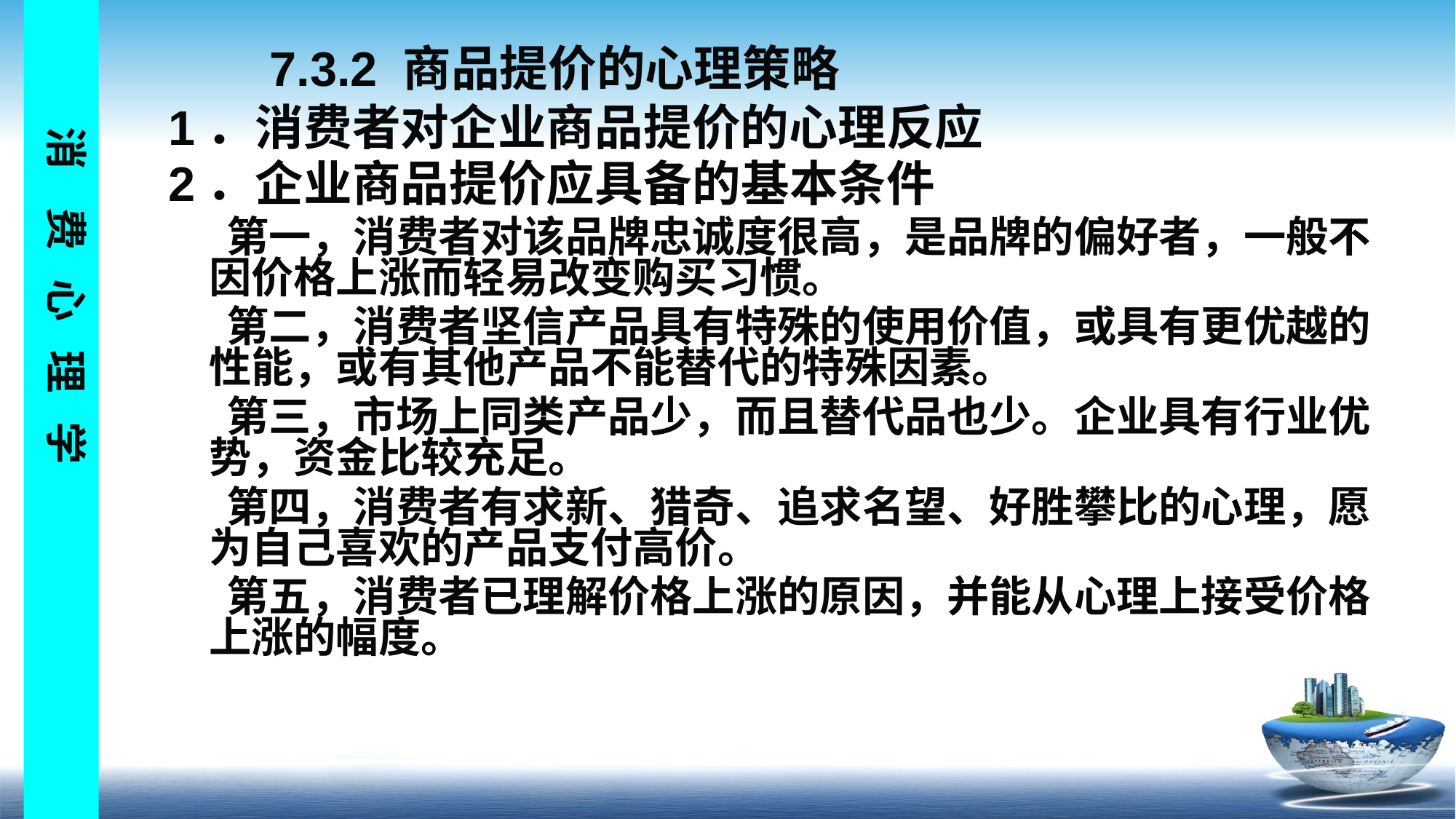

# 7.3.2 商品提价的心理策略
1．消费者对企业商品提价的心理反应
2．企业商品提价应具备的基本条件
     第一，消费者对该品牌忠诚度很高，是品牌的偏好者，一般不因价格上涨而轻易改变购买习惯。
     第二，消费者坚信产品具有特殊的使用价值，或具有更优越的性能，或有其他产品不能替代的特殊因素。
     第三，市场上同类产品少，而且替代品也少。企业具有行业优势，资金比较充足。
     第四，消费者有求新、猎奇、追求名望、好胜攀比的心理，愿为自己喜欢的产品支付高价。
     第五，消费者已理解价格上涨的原因，并能从心理上接受价格上涨的幅度。